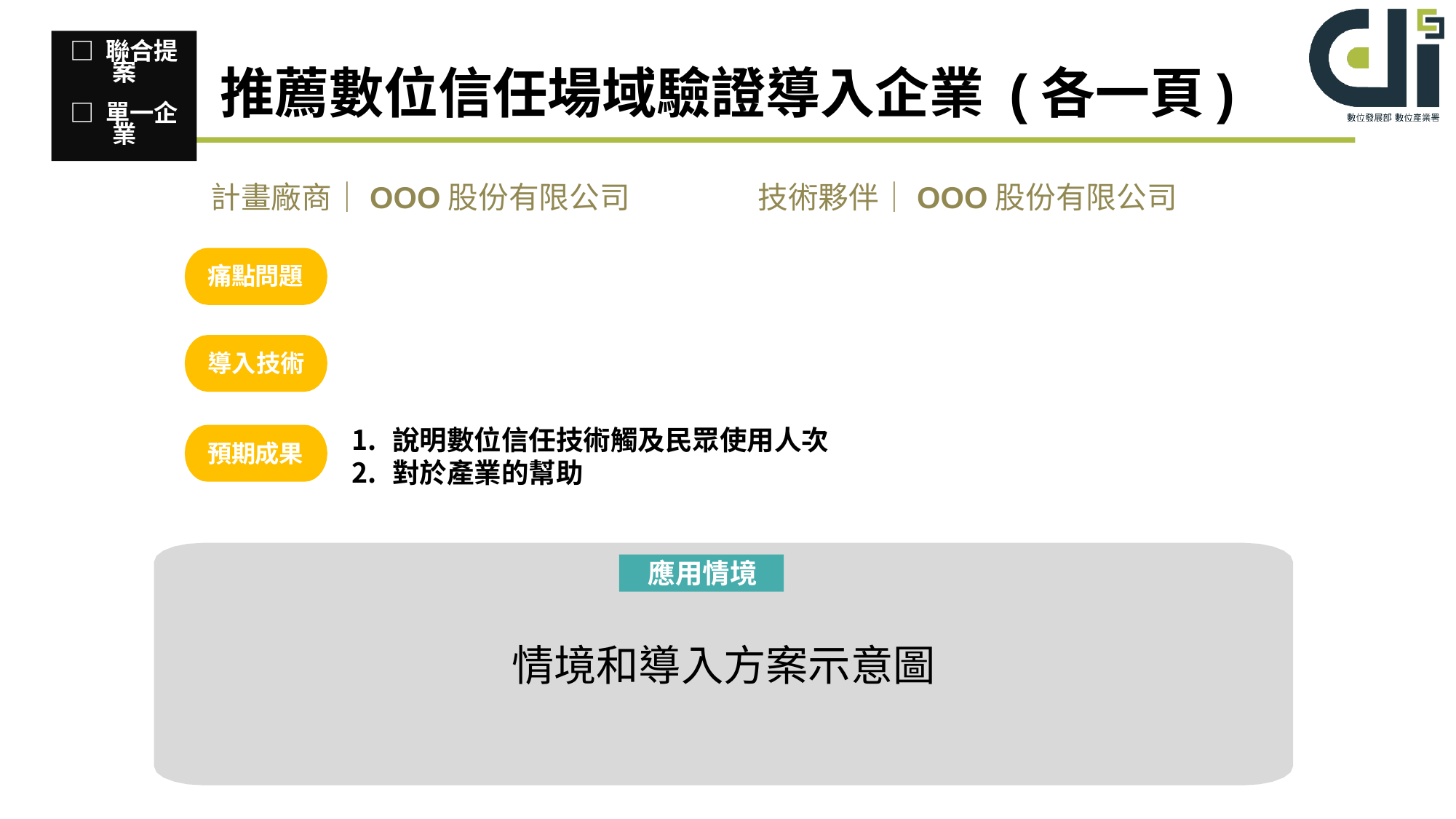

□ 聯合提案
□ 單一企業
# 推薦數位信任場域驗證導入企業 (各一頁)
計畫廠商｜OOO股份有限公司	技術夥伴｜OOO股份有限公司

痛點問題

導入技術
說明數位信任技術觸及民眾使用人次
對於產業的幫助

預期成果
情境和導入方案示意圖
應用情境